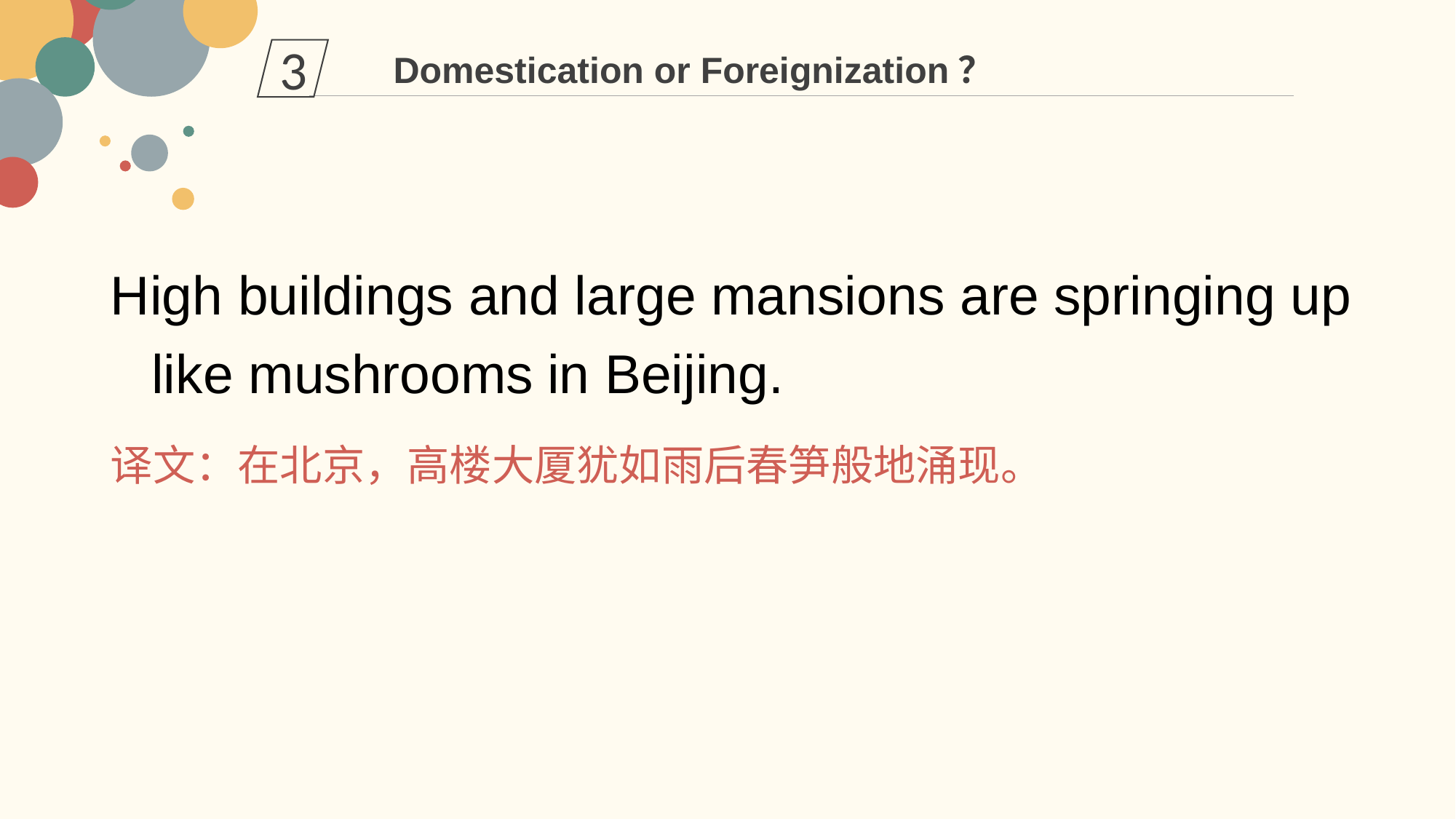

3
Domestication or Foreignization？
High buildings and large mansions are springing up like mushrooms in Beijing.
译文：在北京，高楼大厦犹如雨后春笋般地涌现。